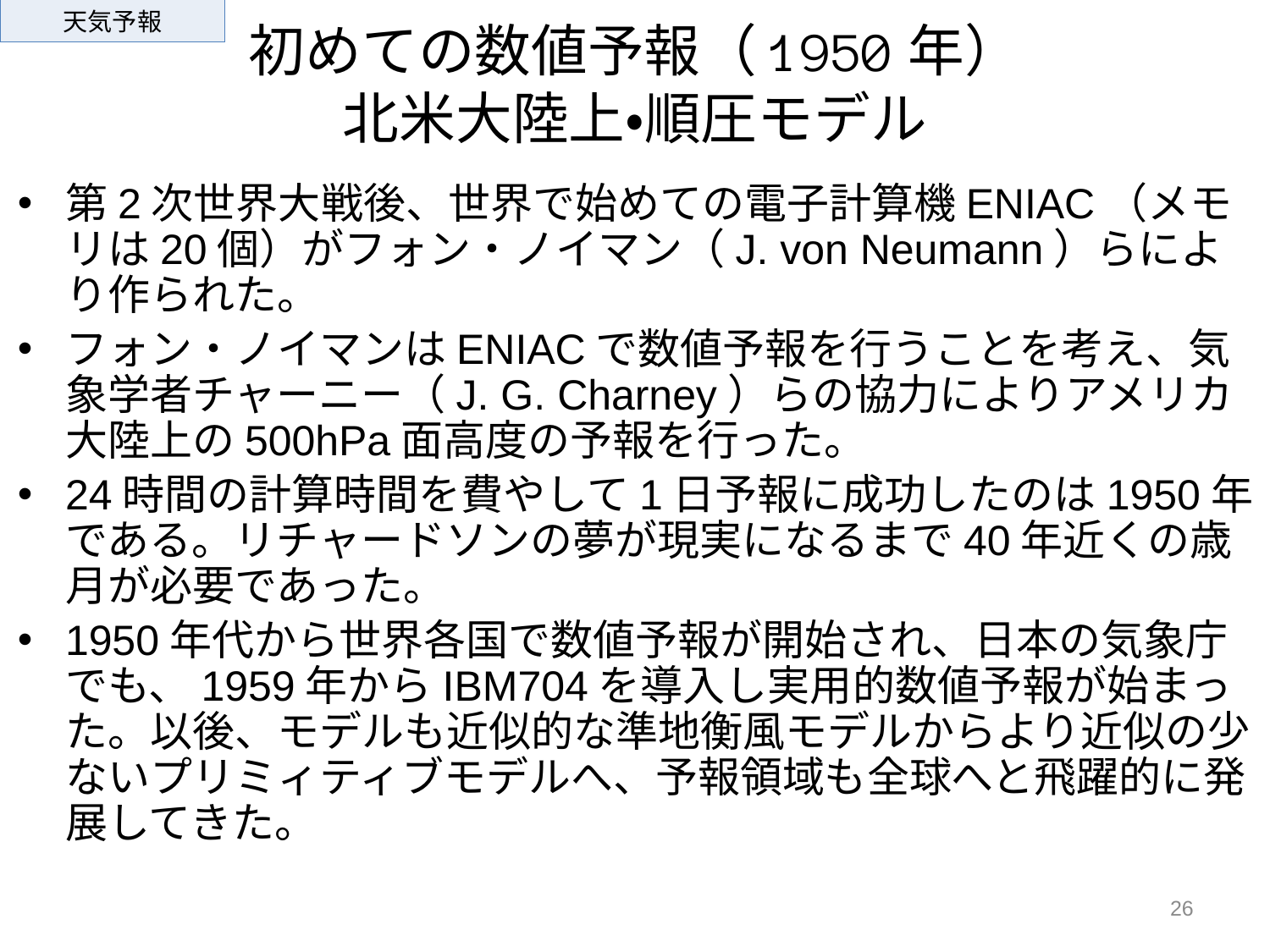

天気予報
# 初めての数値予報（1950年） 北米大陸上・順圧モデル
第2次世界大戦後、世界で始めての電子計算機ENIAC（メモリは20個）がフォン・ノイマン（J. von Neumann）らにより作られた。
フォン・ノイマンはENIACで数値予報を行うことを考え、気象学者チャーニー（J. G. Charney）らの協力によりアメリカ大陸上の500hPa面高度の予報を行った。
24時間の計算時間を費やして1日予報に成功したのは1950年である。リチャードソンの夢が現実になるまで40年近くの歳月が必要であった。
1950年代から世界各国で数値予報が開始され、日本の気象庁でも、1959年からIBM704を導入し実用的数値予報が始まった。以後、モデルも近似的な準地衡風モデルからより近似の少ないプリミィティブモデルへ、予報領域も全球へと飛躍的に発展してきた。
26